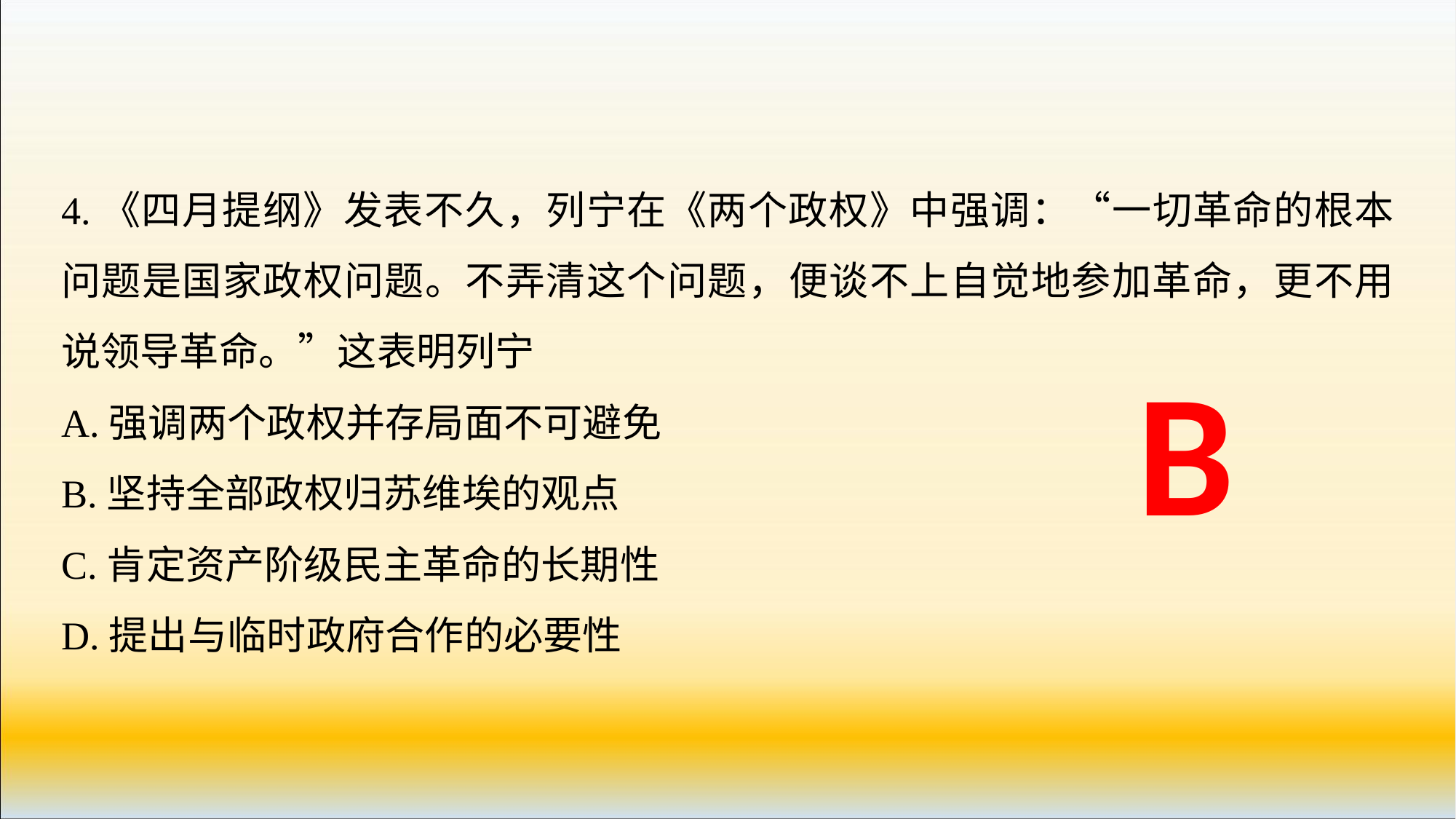

4.《四月提纲》发表不久，列宁在《两个政权》中强调：“一切革命的根本问题是国家政权问题。不弄清这个问题，便谈不上自觉地参加革命，更不用说领导革命。”这表明列宁
A.强调两个政权并存局面不可避免
B.坚持全部政权归苏维埃的观点
C.肯定资产阶级民主革命的长期性
D.提出与临时政府合作的必要性
B